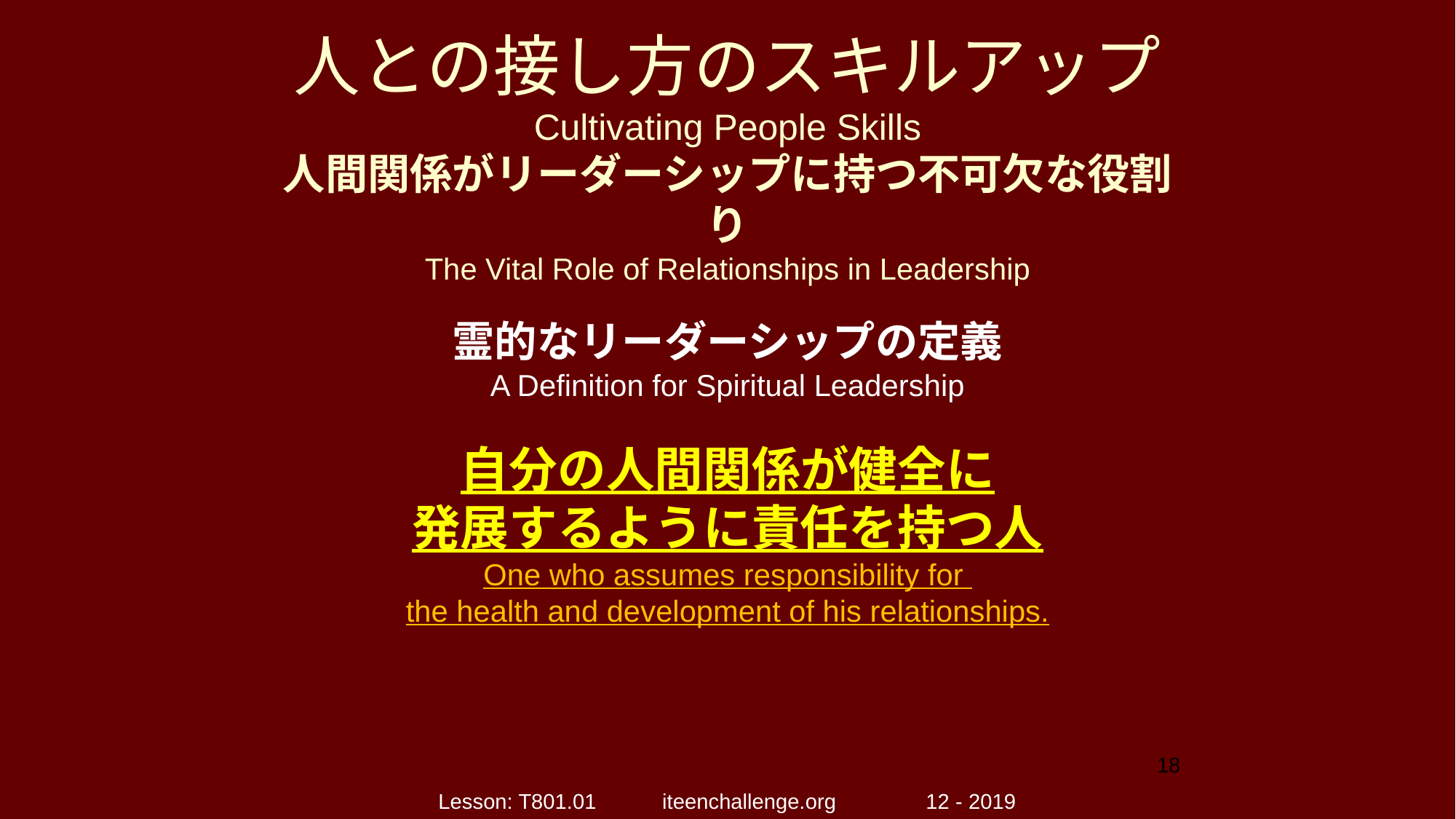

人との接し方のスキルアップ
Cultivating People Skills
人間関係がリーダーシップに持つ不可欠な役割り
The Vital Role of Relationships in Leadership
霊的なリーダーシップの定義
A Definition for Spiritual Leadership

自分の人間関係が健全に
発展するように責任を持つ人
One who assumes responsibility for
the health and development of his relationships.
18
Lesson: T801.01           iteenchallenge.org               12 - 2019